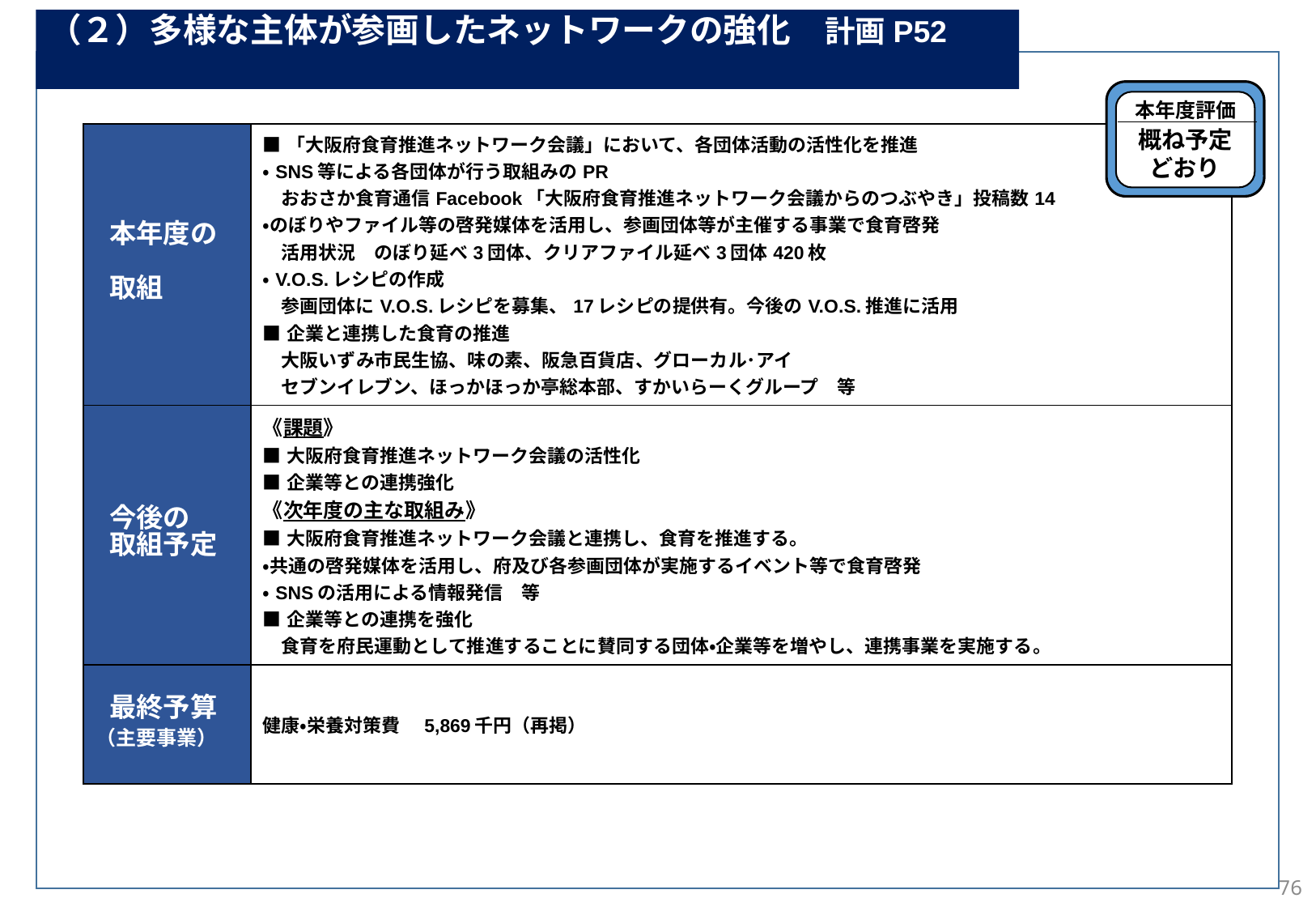

（２）多様な主体が参画したネットワークの強化　計画P52

本年度評価

概ね予定
どおり
| 本年度の 取組 | ■「大阪府食育推進ネットワーク会議」において、各団体活動の活性化を推進 ・SNS等による各団体が行う取組みのPR 　おおさか食育通信Facebook「大阪府食育推進ネットワーク会議からのつぶやき」投稿数14 ・のぼりやファイル等の啓発媒体を活用し、参画団体等が主催する事業で食育啓発 　活用状況　のぼり延べ3団体、クリアファイル延べ3団体420枚 ・V.O.S.レシピの作成 　参画団体にV.O.S.レシピを募集、17レシピの提供有。今後のV.O.S.推進に活用 ■企業と連携した食育の推進 　大阪いずみ市民生協、味の素、阪急百貨店、グローカル･アイ 　セブンイレブン、ほっかほっか亭総本部、すかいらーくグループ　等 |
| --- | --- |
| 今後の 取組予定 | 《課題》 ■大阪府食育推進ネットワーク会議の活性化 ■企業等との連携強化 《次年度の主な取組み》 ■大阪府食育推進ネットワーク会議と連携し、食育を推進する。 ・共通の啓発媒体を活用し、府及び各参画団体が実施するイベント等で食育啓発 ・SNSの活用による情報発信　等 ■企業等との連携を強化 　食育を府民運動として推進することに賛同する団体・企業等を増やし、連携事業を実施する。 |
| 最終予算 （主要事業） | 健康・栄養対策費　5,869千円（再掲） |
概ね予定どおり
概ね予定どおり
76